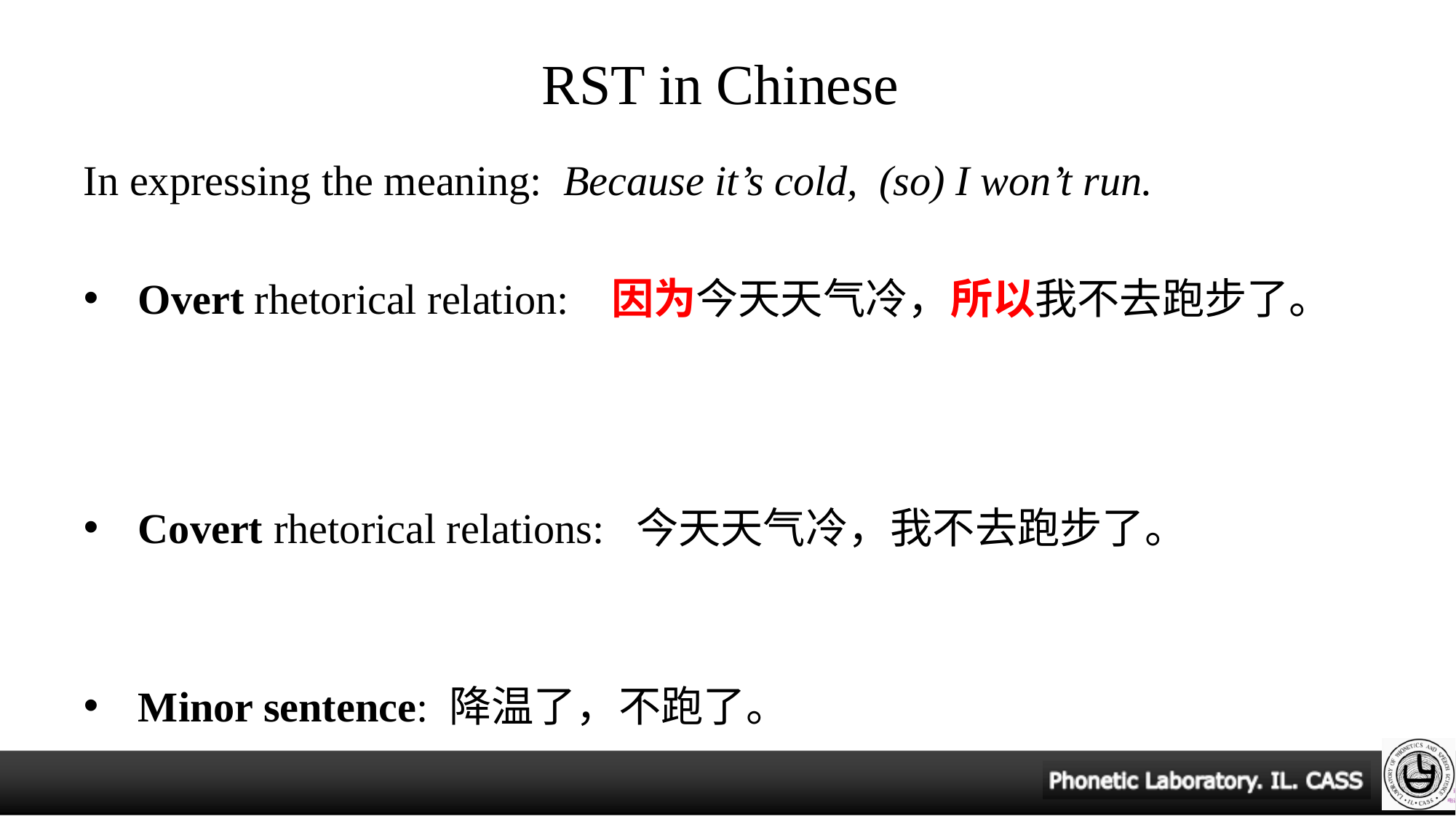

# RST in Chinese
In expressing the meaning:  Because it’s cold,  (so) I won’t run.

Overt rhetorical relation:   因为今天天气冷，所以我不去跑步了。

Covert rhetorical relations:  今天天气冷，我不去跑步了。

Minor sentence: 降温了，不跑了。

-----  因果关系的语篇标记
“        今天天气冷，       我不去跑步了。”       ----- 没有标记，因果关系
“降温了，不跑了。”                                          -----  两个零句，条件？因果？